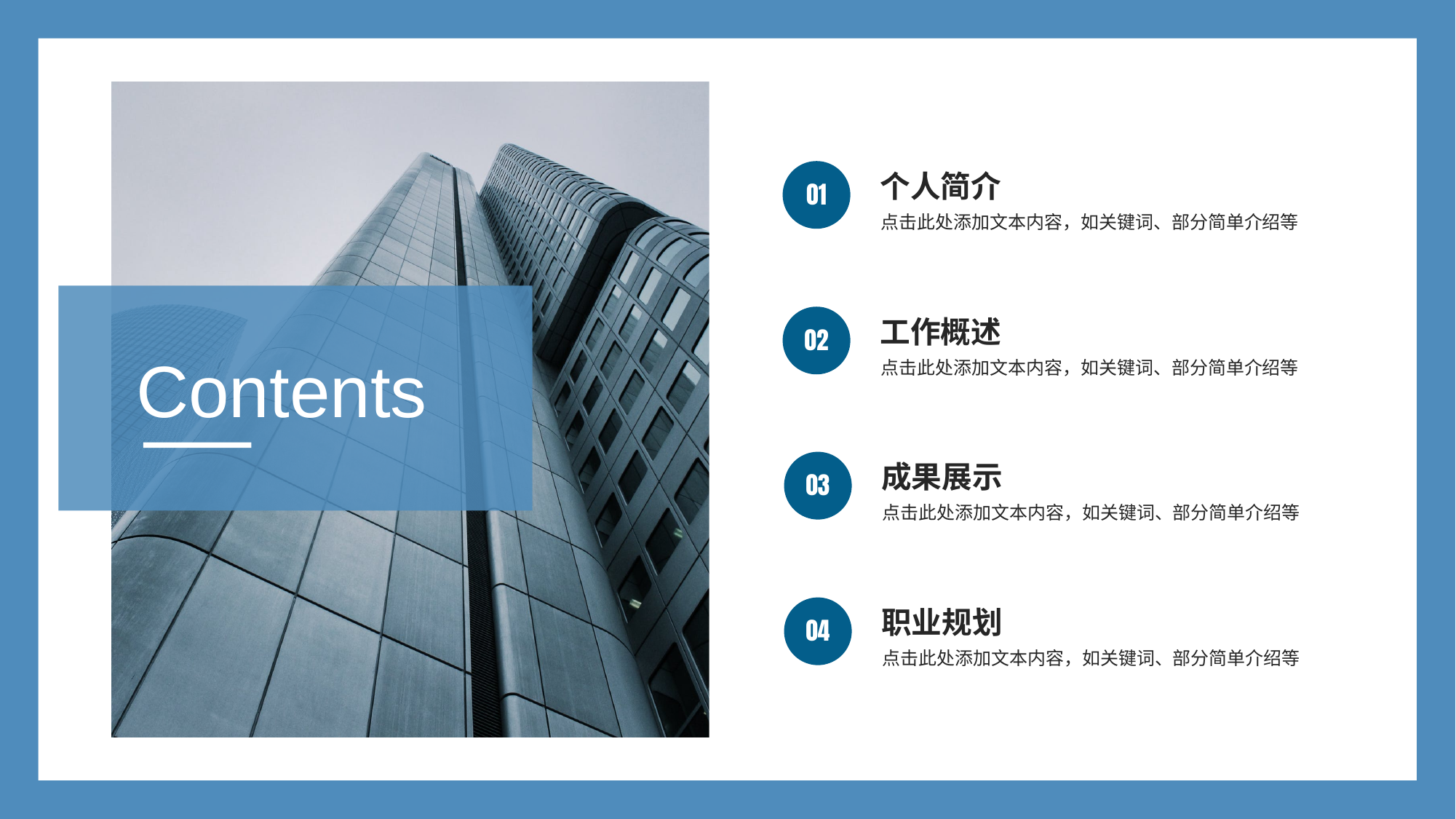

01
个人简介
点击此处添加文本内容，如关键词、部分简单介绍等

02
工作概述
Contents
点击此处添加文本内容，如关键词、部分简单介绍等

03
成果展示
点击此处添加文本内容，如关键词、部分简单介绍等
04
职业规划
点击此处添加文本内容，如关键词、部分简单介绍等